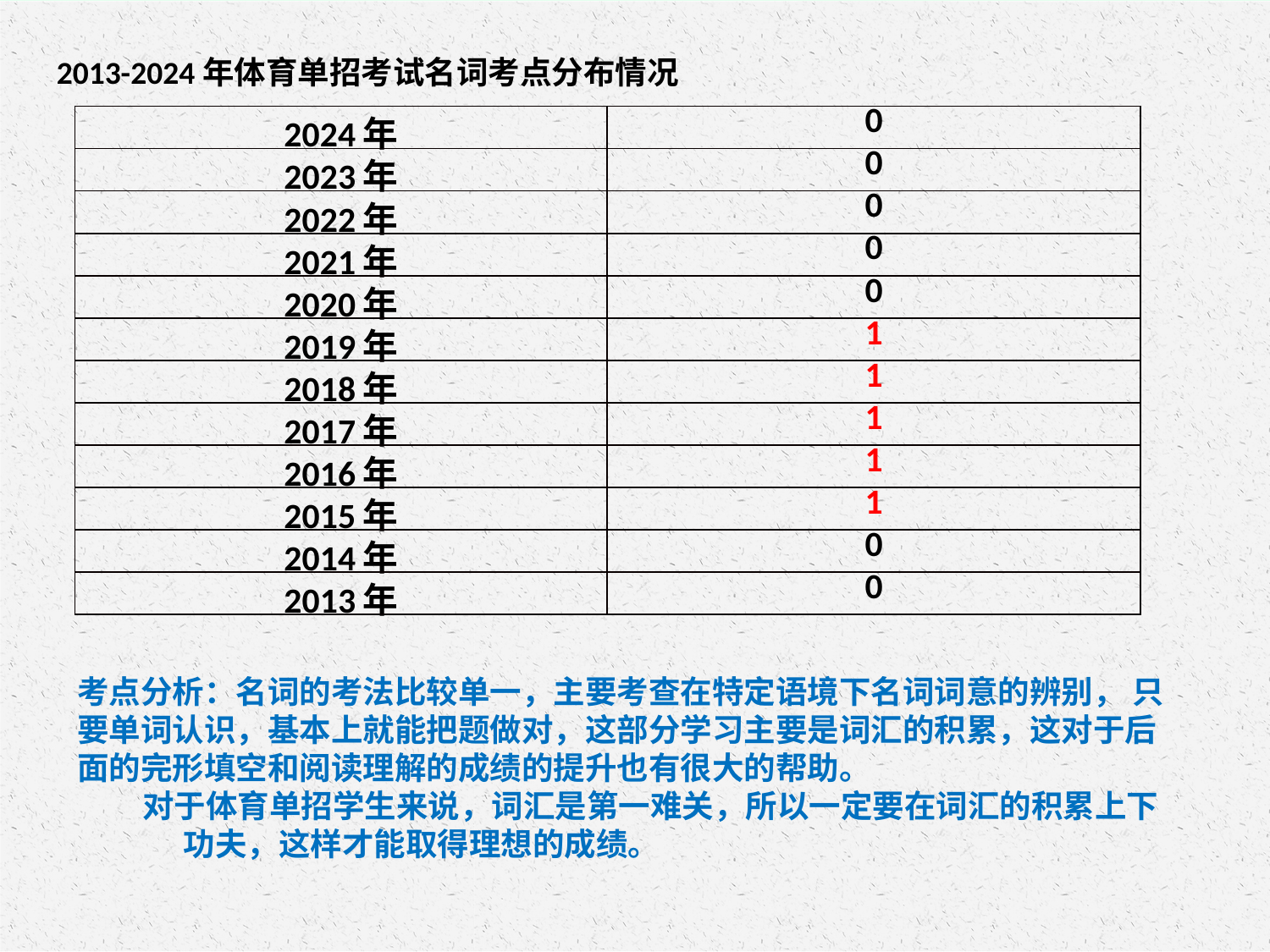

2013-2024年体育单招考试名词考点分布情况
| 2024年 | 0 |
| --- | --- |
| 2023年 | 0 |
| 2022年 | 0 |
| 2021年 | 0 |
| 2020年 | 0 |
| 2019年 | 1 |
| 2018年 | 1 |
| 2017年 | 1 |
| 2016年 | 1 |
| 2015年 | 1 |
| 2014年 | 0 |
| 2013年 | 0 |
考点分析：名词的考法比较单一，主要考查在特定语境下名词词意的辨别， 只要单词认识，基本上就能把题做对，这部分学习主要是词汇的积累，这对于后面的完形填空和阅读理解的成绩的提升也有很大的帮助。        对于体育单招学生来说，词汇是第一难关，所以一定要在词汇的积累上下功夫，这样才能取得理想的成绩。